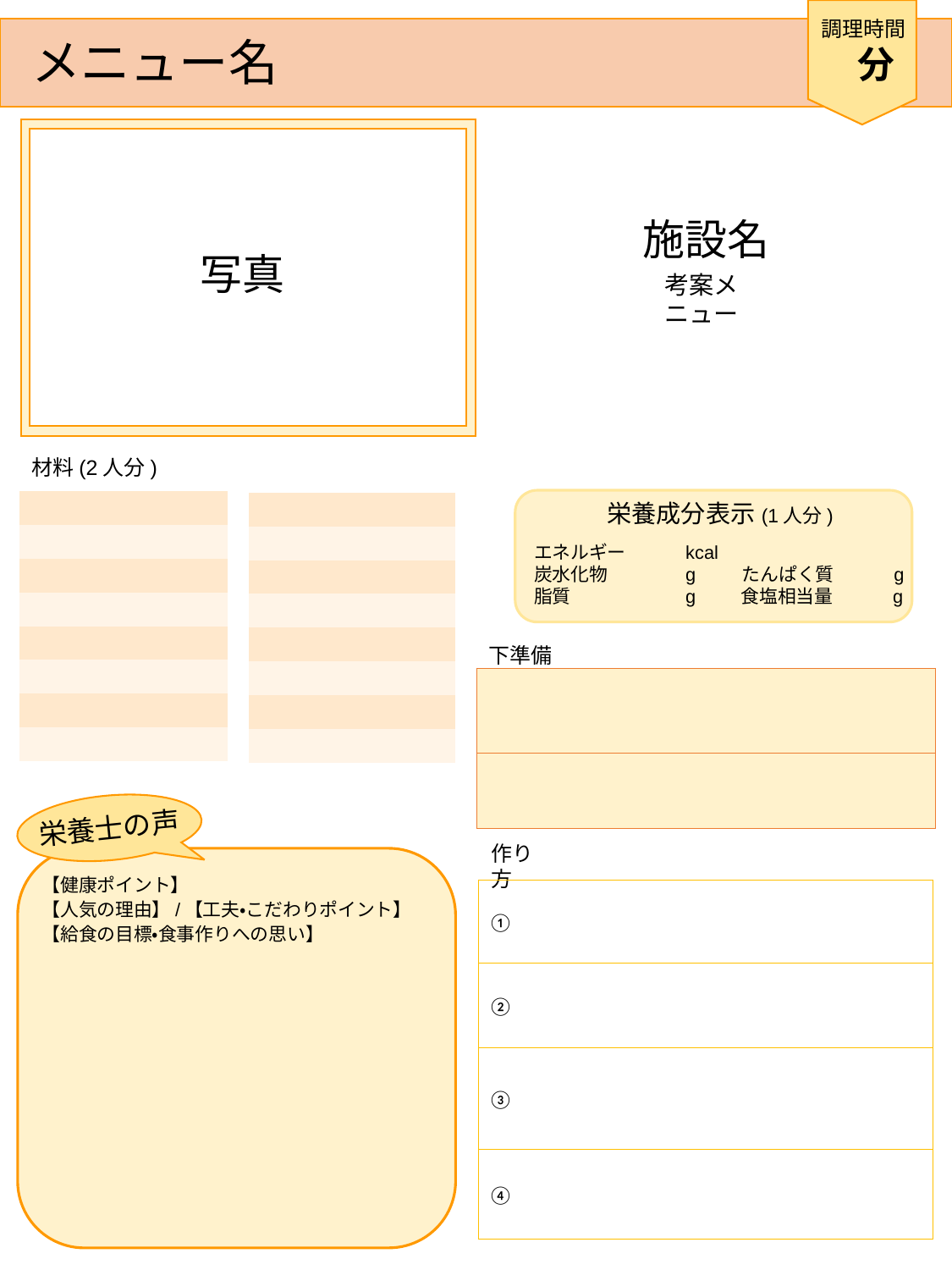

調理時間
　分

メニュー名

写真
施設名
考案メニュー
材料(2人分)

栄養成分表示(1人分)
エネルギー　　　kcal
炭水化物　　　　g 　　たんぱく質　　　g
脂質　　　　　　g　　 食塩相当量　　　g
|  |
| --- |
|  |
|  |
|  |
|  |
|  |
|  |
|  |
|  |
| --- |
|  |
|  |
|  |
|  |
|  |
|  |
|  |
下準備
|  |
| --- |
|  |

栄養士の声

【健康ポイント】
【人気の理由】/【工夫・こだわりポイント】
【給食の目標・食事作りへの思い】

作り方
| ① |
| --- |
| ② |
| ③ |
| ④ |